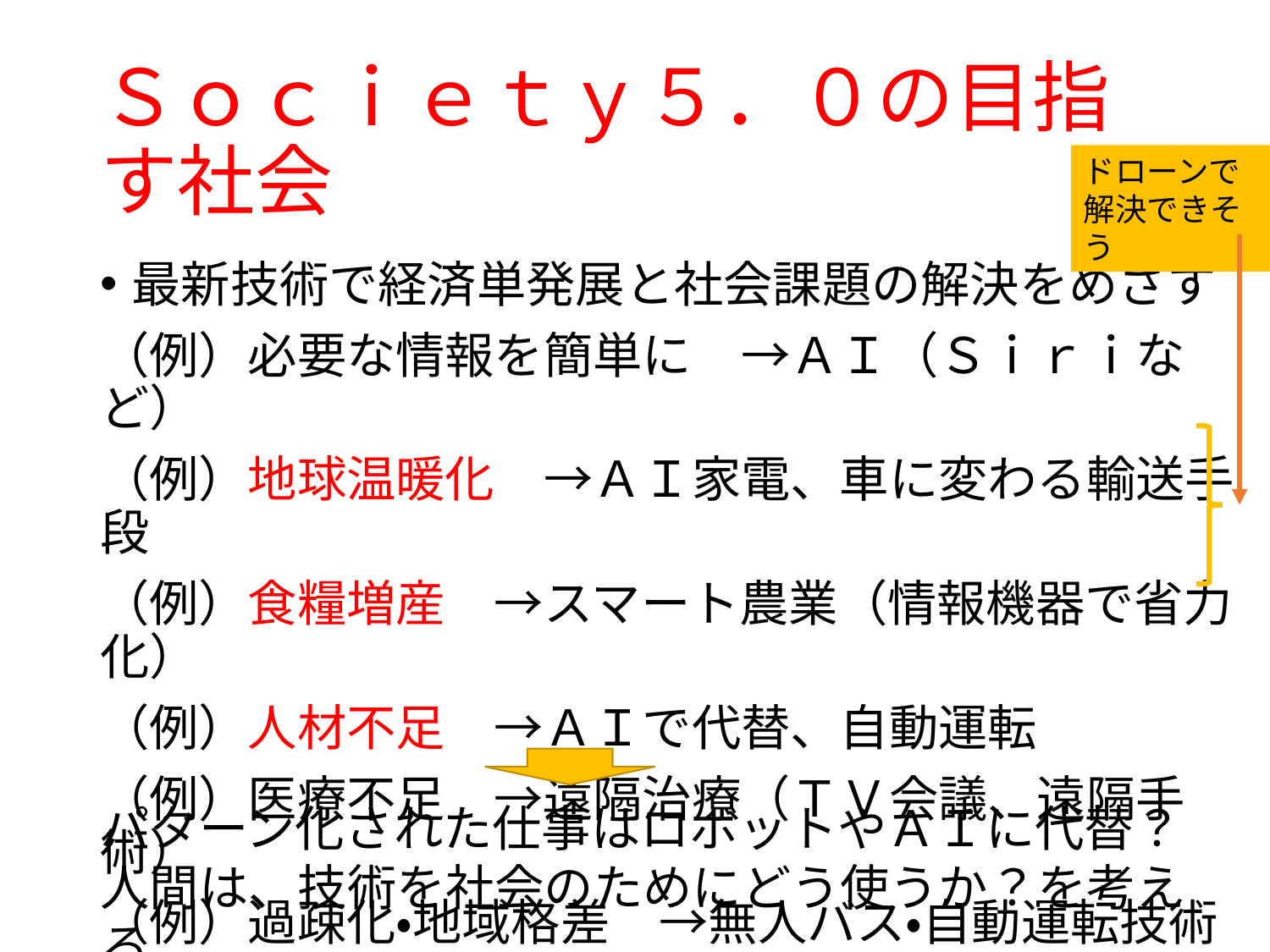

# Ｓｏｃｉｅｔｙ５．０の目指す社会
ドローンで
解決できそう
最新技術で経済単発展と社会課題の解決をめざす
（例）必要な情報を簡単に　→ＡＩ（Ｓｉｒｉなど）
（例）地球温暖化　→ＡＩ家電、車に変わる輸送手段
（例）食糧増産　→スマート農業（情報機器で省力化）
（例）人材不足　→ＡＩで代替、自動運転
（例）医療不足　→遠隔治療（ＴＶ会議、遠隔手術）
（例）過疎化・地域格差　→無人バス・自動運転技術

パターン化された仕事はロボットやＡＩに代替？
人間は、技術を社会のためにどう使うか？を考える